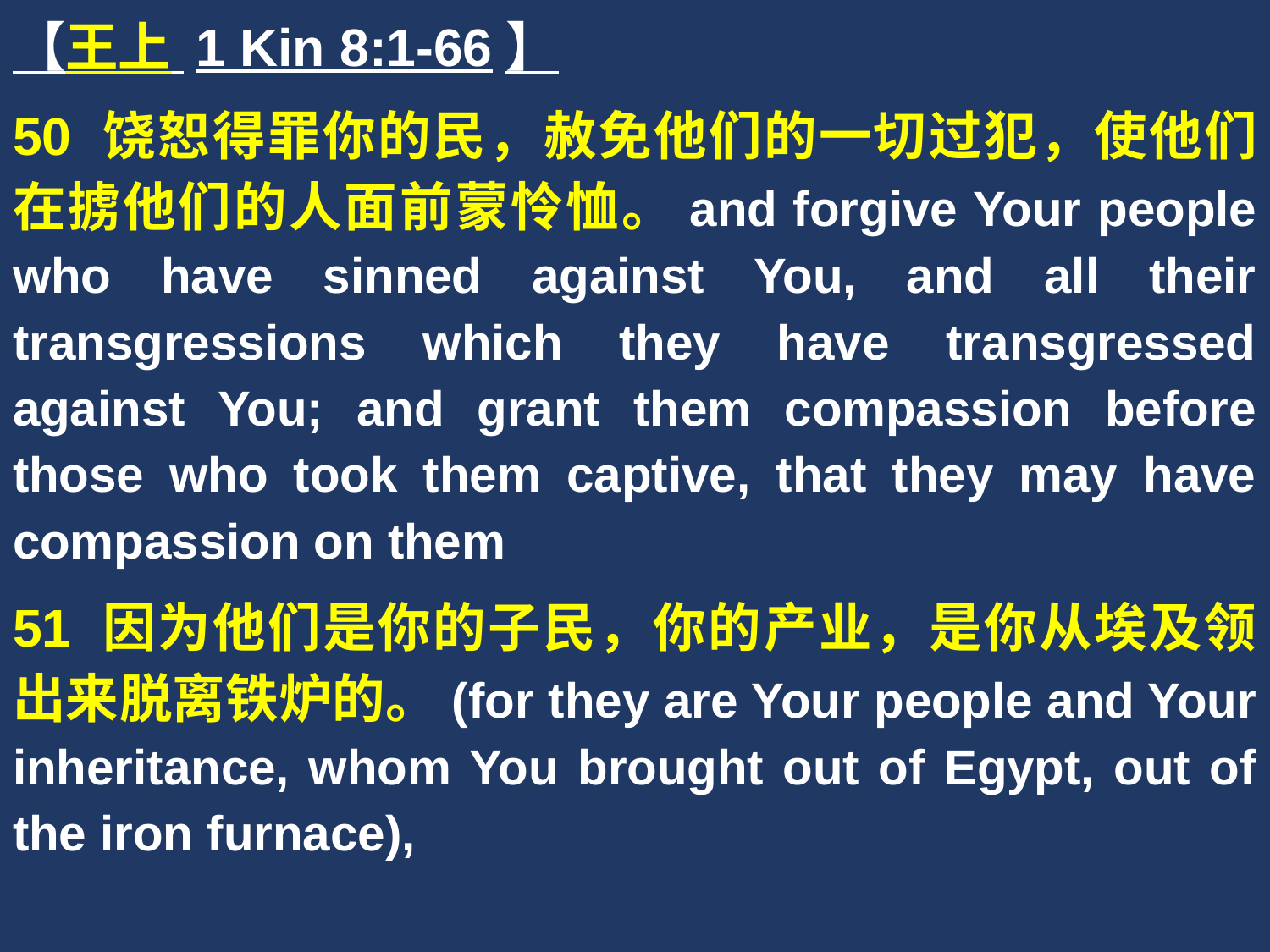

【王上 1 Kin 8:1-66】
50 饶恕得罪你的民，赦免他们的一切过犯，使他们在掳他们的人面前蒙怜恤。and forgive Your people who have sinned against You, and all their transgressions which they have transgressed against You; and grant them compassion before those who took them captive, that they may have compassion on them
51 因为他们是你的子民，你的产业，是你从埃及领出来脱离铁炉的。(for they are Your people and Your inheritance, whom You brought out of Egypt, out of the iron furnace),